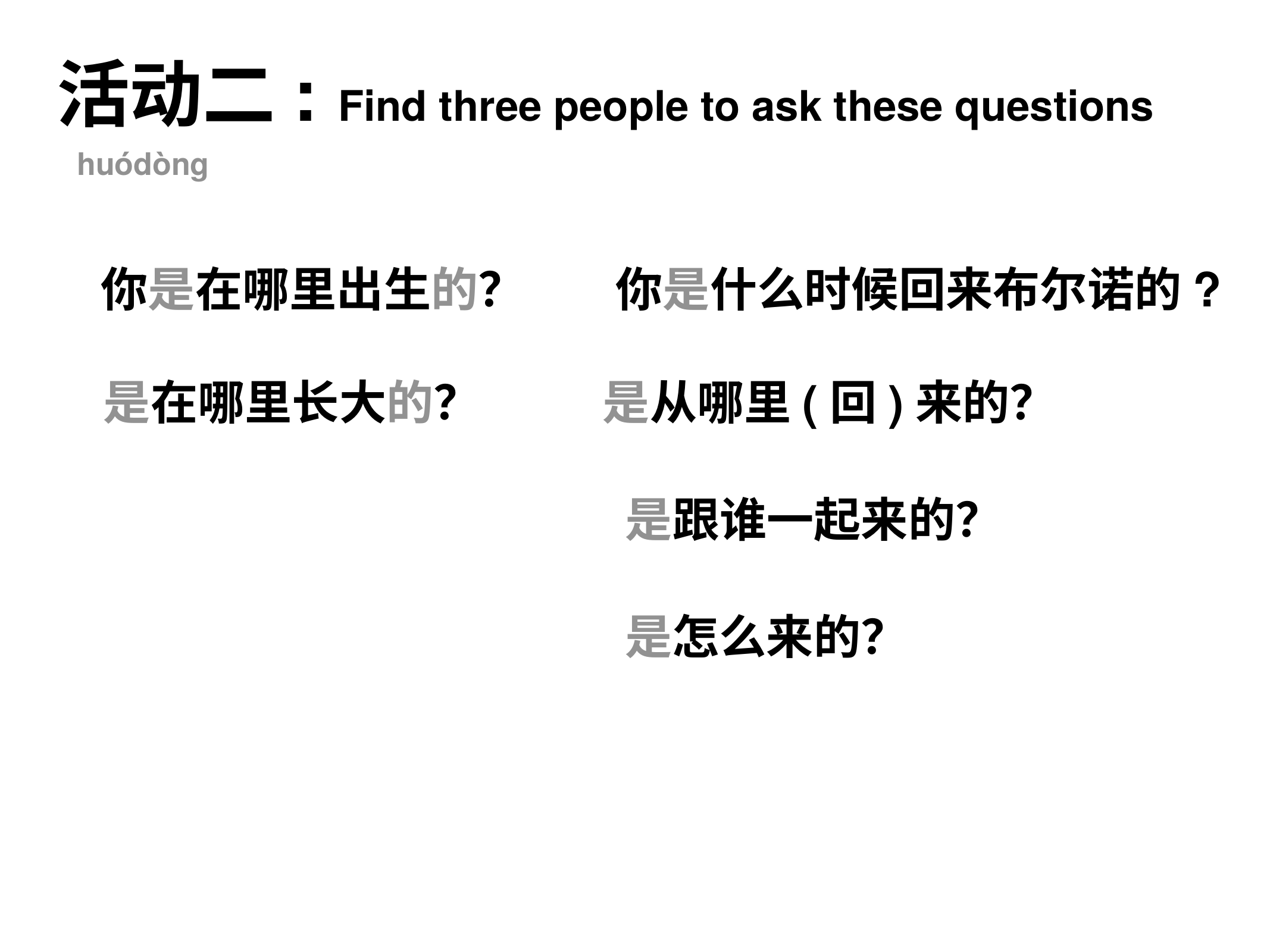

活动二: Find three people to ask these questions
huódòng
你是在哪里出生的？
你是什么时候回来布尔诺的?
是在哪里长大的？
是从哪里(回)来的？
是跟谁一起来的？
是怎么来的？